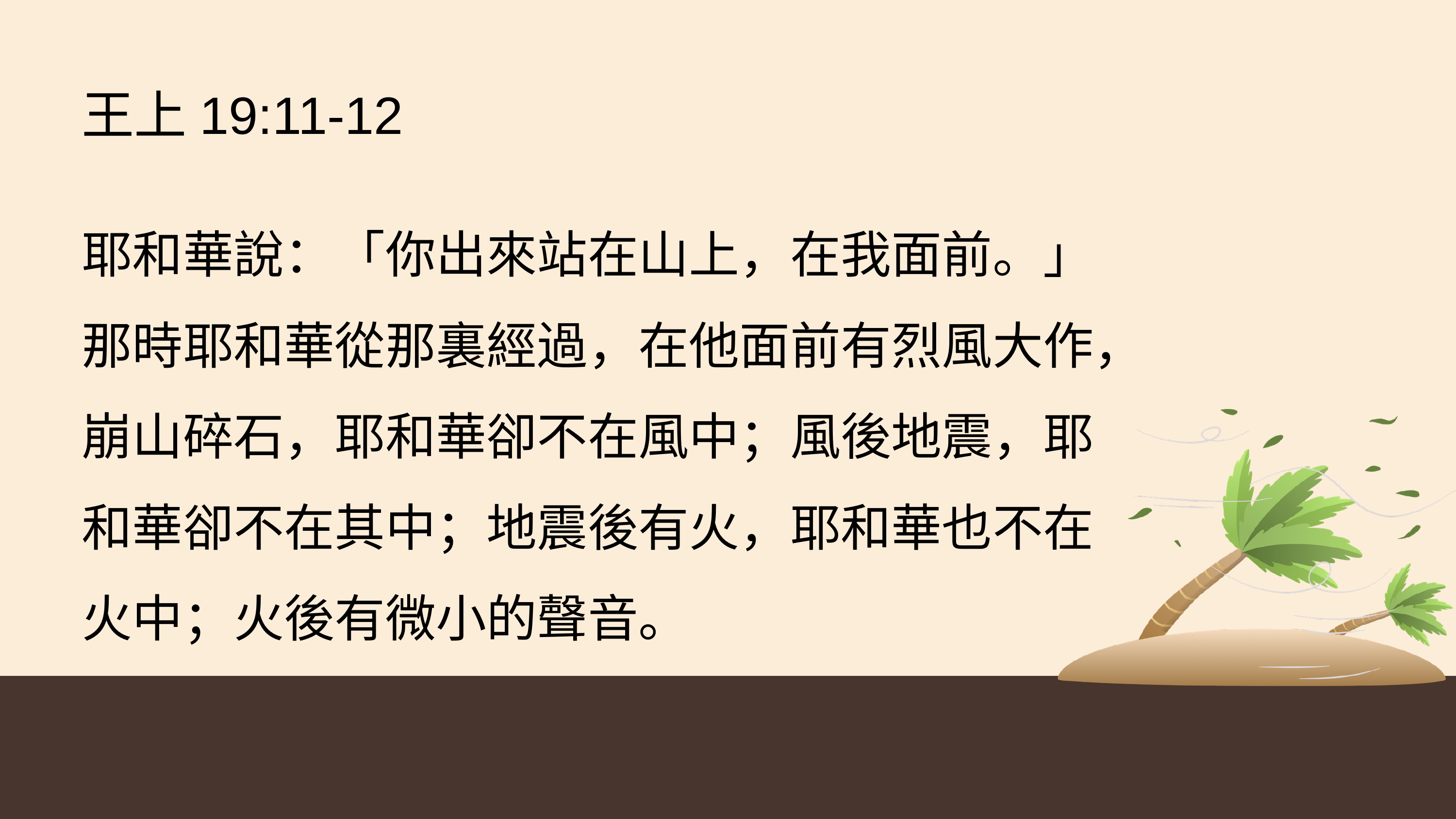

王上19:11-12
耶和華說：「你出來站在山上，在我面前。」那時耶和華從那裏經過，在他面前有烈風大作，崩山碎石，耶和華卻不在風中；風後地震，耶和華卻不在其中；地震後有火，耶和華也不在火中；火後有微小的聲音。